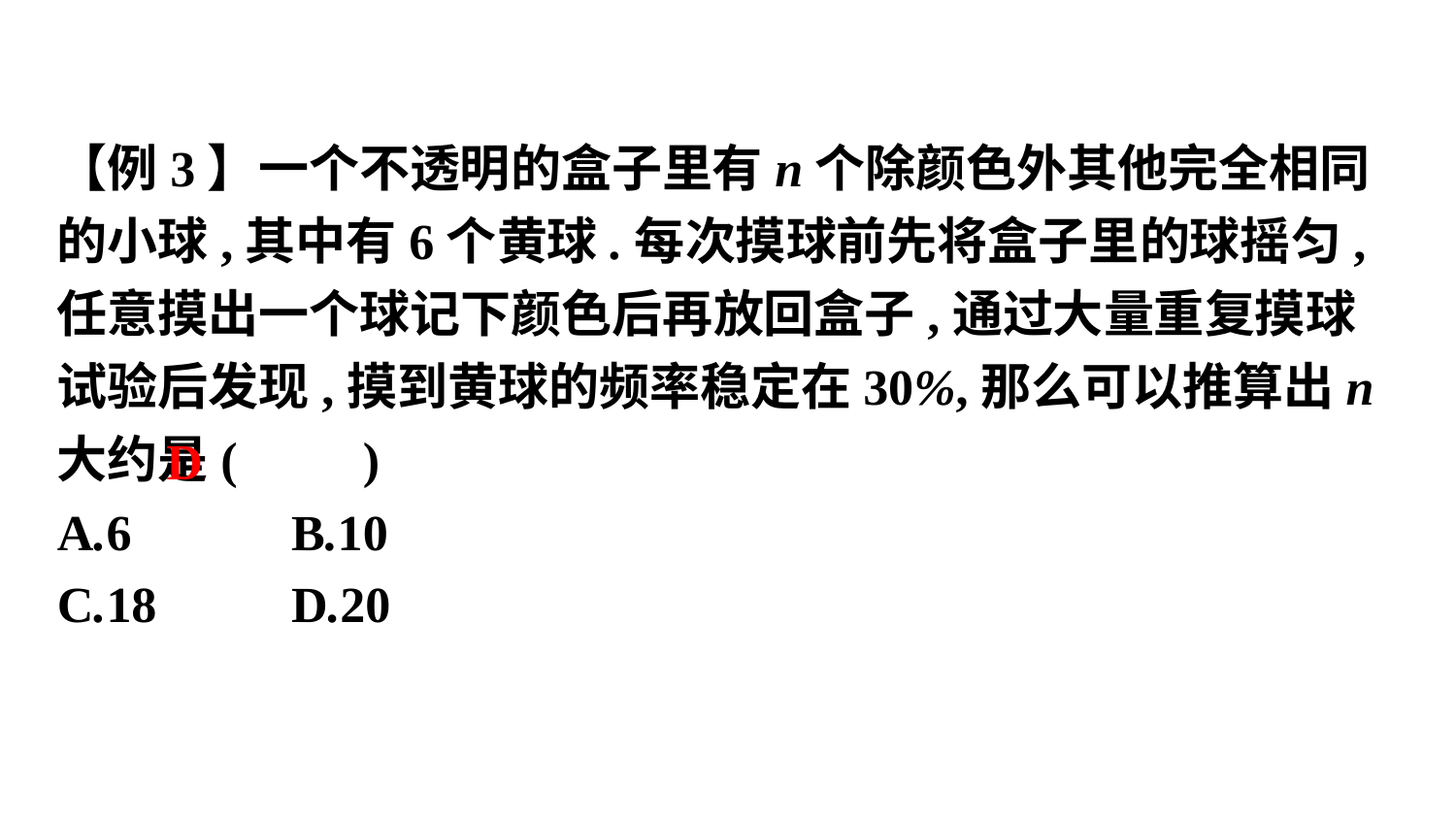

【例3】一个不透明的盒子里有n个除颜色外其他完全相同的小球,其中有6个黄球.每次摸球前先将盒子里的球摇匀,任意摸出一个球记下颜色后再放回盒子,通过大量重复摸球试验后发现,摸到黄球的频率稳定在30%,那么可以推算出n大约是(　　)
A.6　		B.10
C.18　	D.20
D